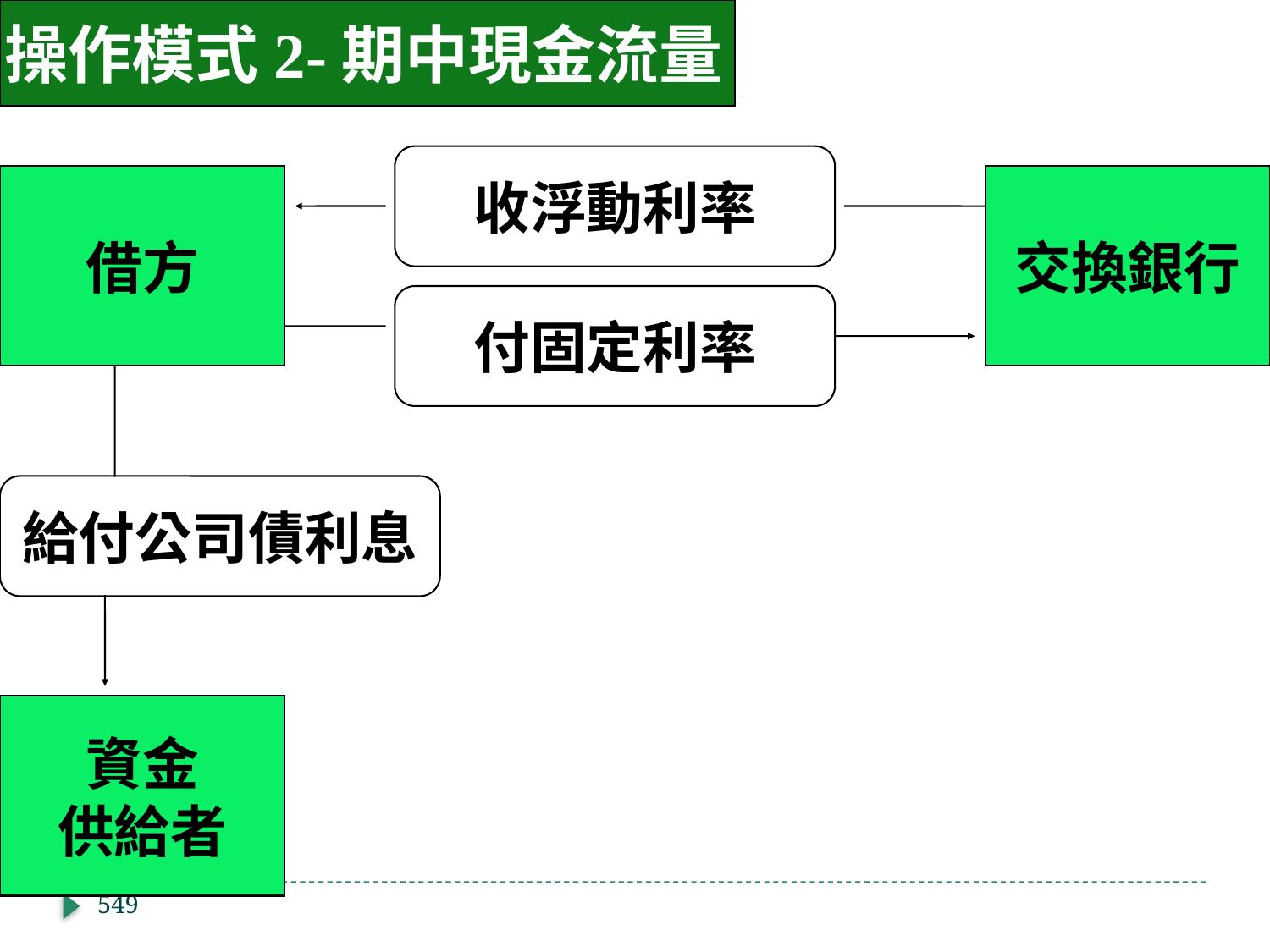

操作模式2-期中現金流量
收浮動利率
借方
交換銀行

付固定利率

給付公司債利息

資金
供給者
549